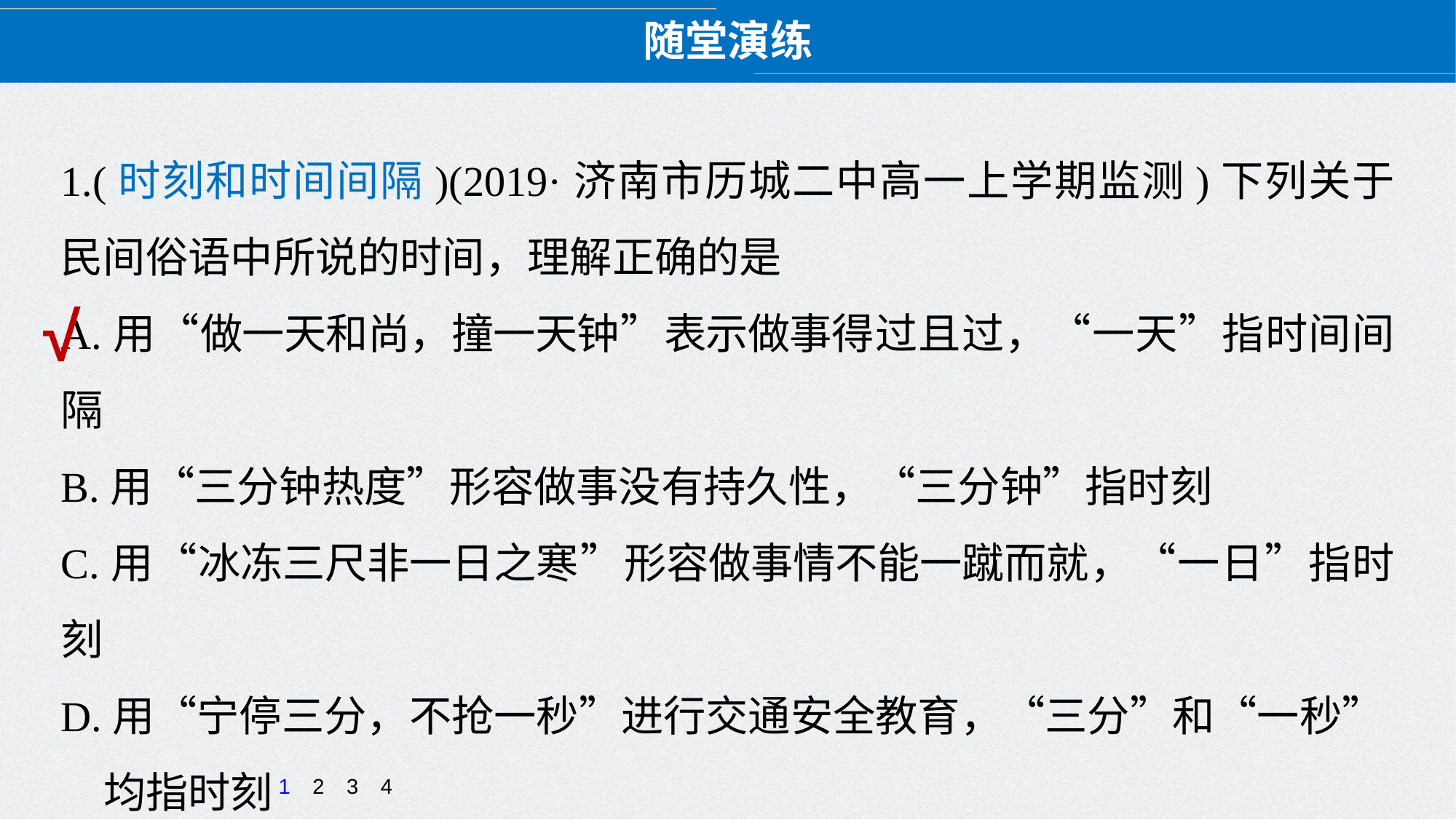

随堂演练
1.(时刻和时间间隔)(2019·济南市历城二中高一上学期监测)下列关于民间俗语中所说的时间，理解正确的是
A.用“做一天和尚，撞一天钟”表示做事得过且过，“一天”指时间间隔
B.用“三分钟热度”形容做事没有持久性，“三分钟”指时刻
C.用“冰冻三尺非一日之寒”形容做事情不能一蹴而就，“一日”指时刻
D.用“宁停三分，不抢一秒”进行交通安全教育，“三分”和“一秒”
　均指时刻
√
1
2
3
4